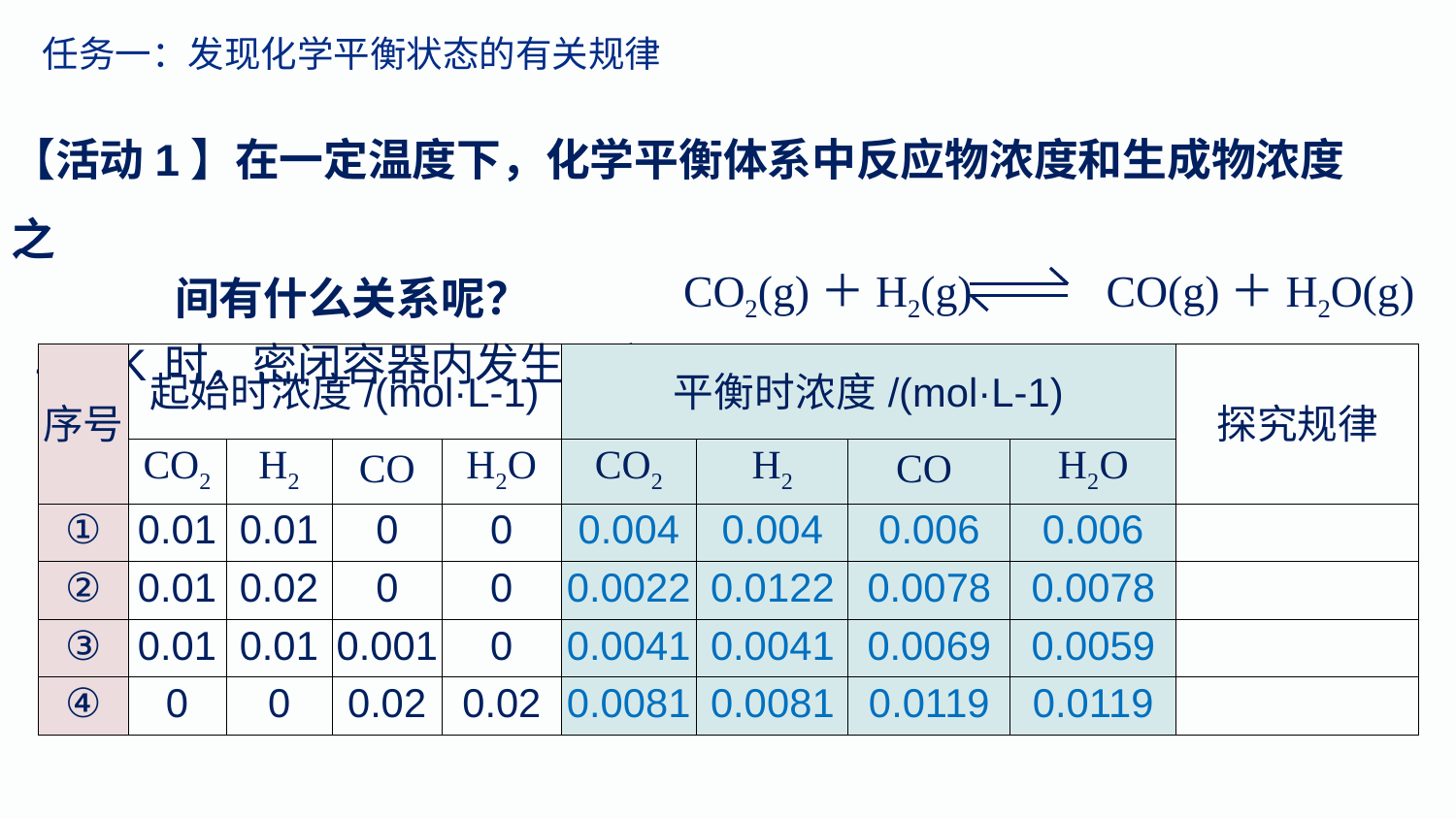

任务一：发现化学平衡状态的有关规律
【活动1】在一定温度下，化学平衡体系中反应物浓度和生成物浓度之
               间有什么关系呢？
  473 K 时，密闭容器内发生反应：

CO2(g)＋H2(g)            CO(g)＋H2O(g)
| 序号 | 起始时浓度/(mol·L-1) |  |  |  | 平衡时浓度/(mol·L-1) |  |  |  | 探究规律 |
| --- | --- | --- | --- | --- | --- | --- | --- | --- | --- |
|  | CO2 | H2 | CO | H2O | CO2 | H2 | CO | H2O |  |
| ① | 0.01 | 0.01 | 0 | 0 | 0.004 | 0.004 | 0.006 | 0.006 |  |
| ② | 0.01 | 0.02 | 0 | 0 | 0.0022 | 0.0122 | 0.0078 | 0.0078 |  |
| ③ | 0.01 | 0.01 | 0.001 | 0 | 0.0041 | 0.0041 | 0.0069 | 0.0059 |  |
| ④ | 0 | 0 | 0.02 | 0.02 | 0.0081 | 0.0081 | 0.0119 | 0.0119 |  |